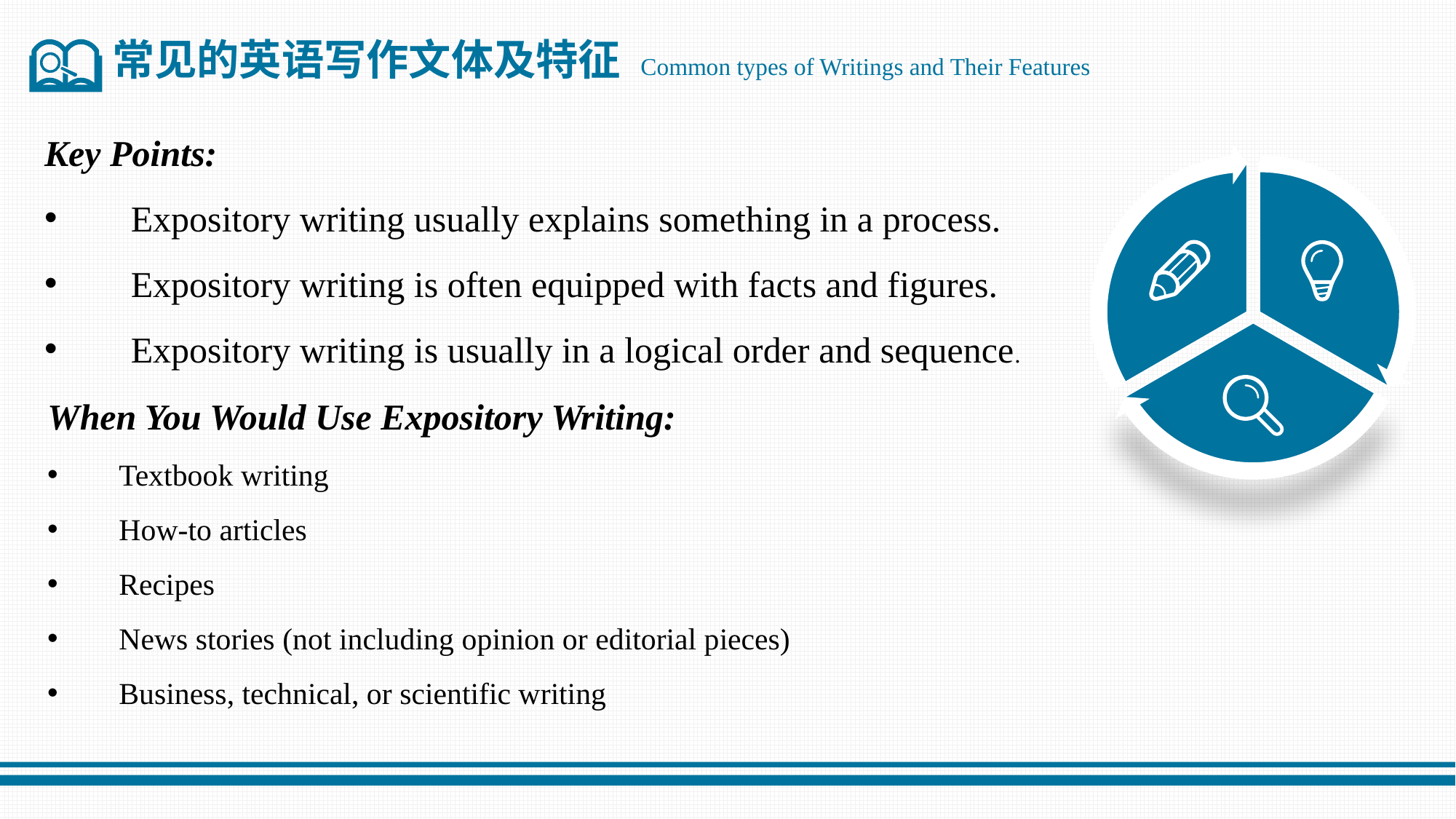

常见的英语写作文体及特征 Common types of Writings and Their Features

Key Points:
     Expository writing usually explains something in a process.
     Expository writing is often equipped with facts and figures.
     Expository writing is usually in a logical order and sequence.

When You Would Use Expository Writing:
    Textbook writing
    How-to articles
    Recipes
    News stories (not including opinion or editorial pieces)
    Business, technical, or scientific writing